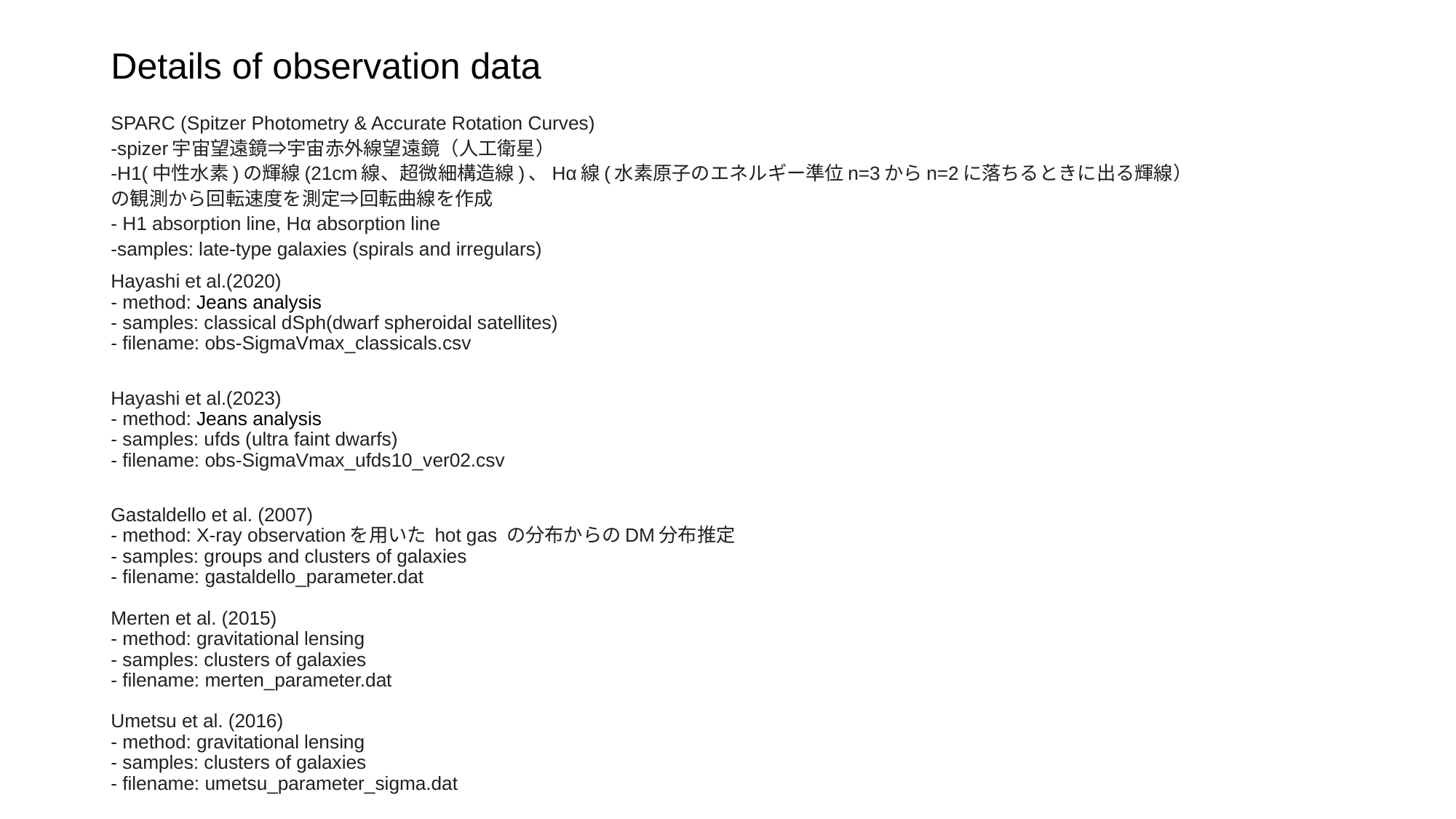

# Details of observation data
SPARC (Spitzer Photometry & Accurate Rotation Curves)
-spizer宇宙望遠鏡⇒宇宙赤外線望遠鏡（人工衛星）
-H1(中性水素)の輝線(21cm線、超微細構造線)、Hα線(水素原子のエネルギー準位n=3からn=2に落ちるときに出る輝線）
の観測から回転速度を測定⇒回転曲線を作成
- H1 absorption line, Hα absorption line
-samples: late-type galaxies (spirals and irregulars)
Hayashi et al.(2020)
- method: Jeans analysis
- samples: classical dSph(dwarf spheroidal satellites)
- filename: obs-SigmaVmax_classicals.csv
Hayashi et al.(2023)
- method: Jeans analysis
- samples: ufds (ultra faint dwarfs)
- filename: obs-SigmaVmax_ufds10_ver02.csv
Gastaldello et al. (2007)
- method: X-ray observationを用いた hot gas の分布からのDM分布推定
- samples: groups and clusters of galaxies 
- filename: gastaldello_parameter.dat
Merten et al. (2015)
- method: gravitational lensing
- samples: clusters of galaxies
- filename: merten_parameter.dat
Umetsu et al. (2016)
- method: gravitational lensing
- samples: clusters of galaxies
- filename: umetsu_parameter_sigma.dat